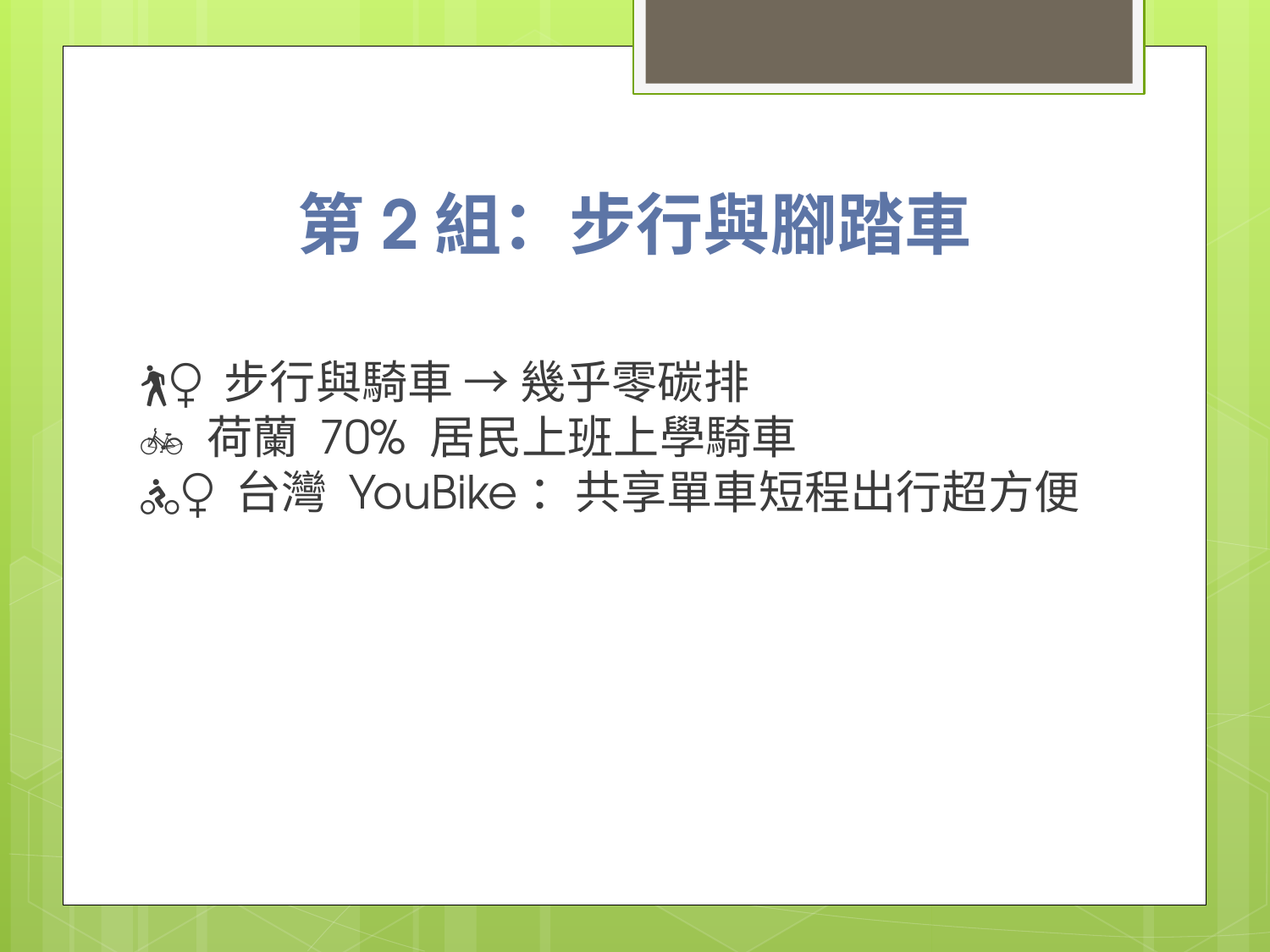

第2組：步行與腳踏車

🚶‍♀️ 步行與騎車 → 幾乎零碳排
🚲 荷蘭 70% 居民上班上學騎車
🚴‍♀️ 台灣 YouBike：共享單車短程出行超方便